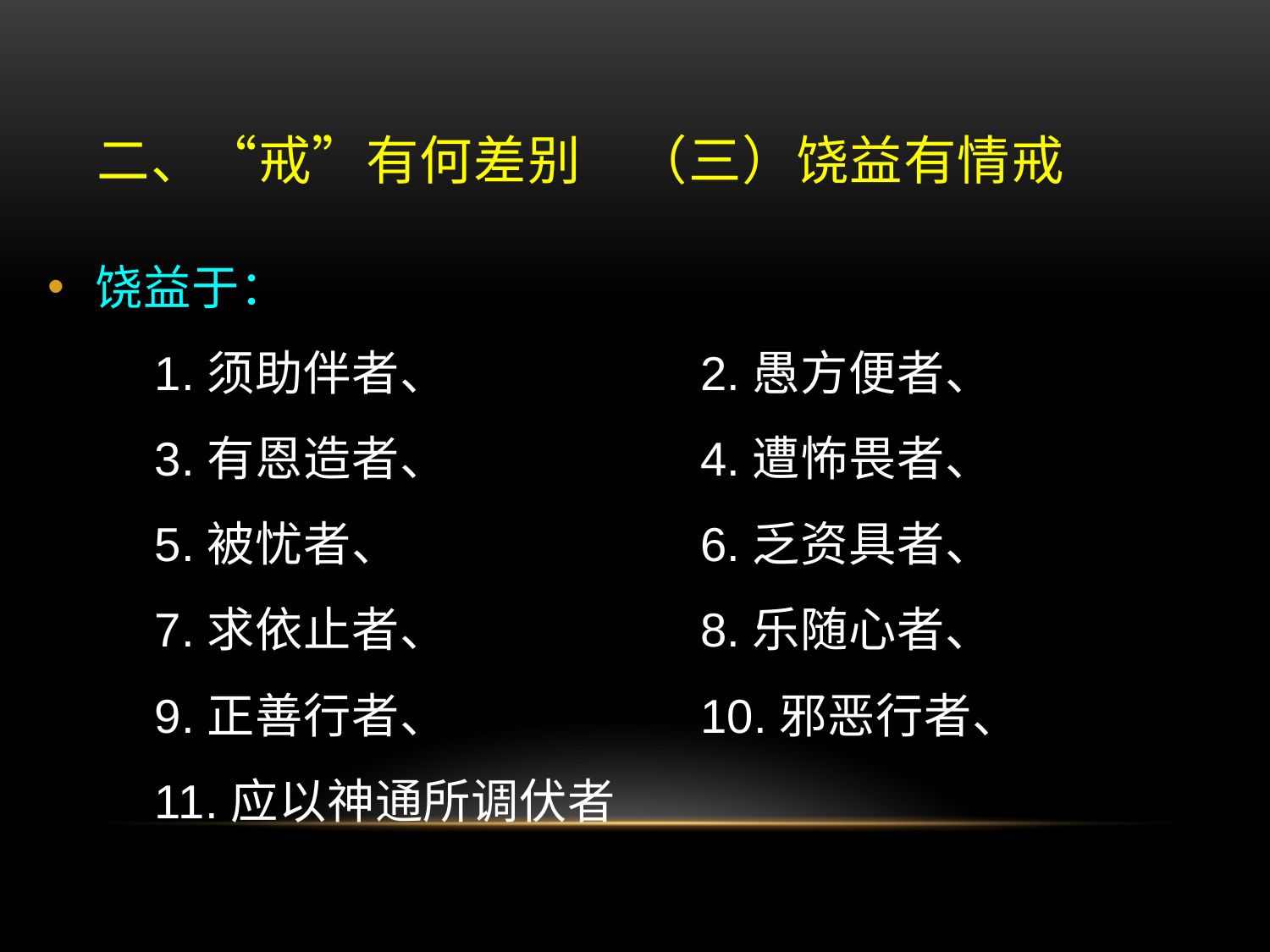

# 二、“戒”有何差别　（三）饶益有情戒
饶益于：
　1.须助伴者、　　　　　2.愚方便者、
　3.有恩造者、　　　　　4.遭怖畏者、
　5.被忧者、　　　　　　6.乏资具者、
　7.求依止者、　　　　　8.乐随心者、
　9.正善行者、　　　　　10.邪恶行者、
　11.应以神通所调伏者